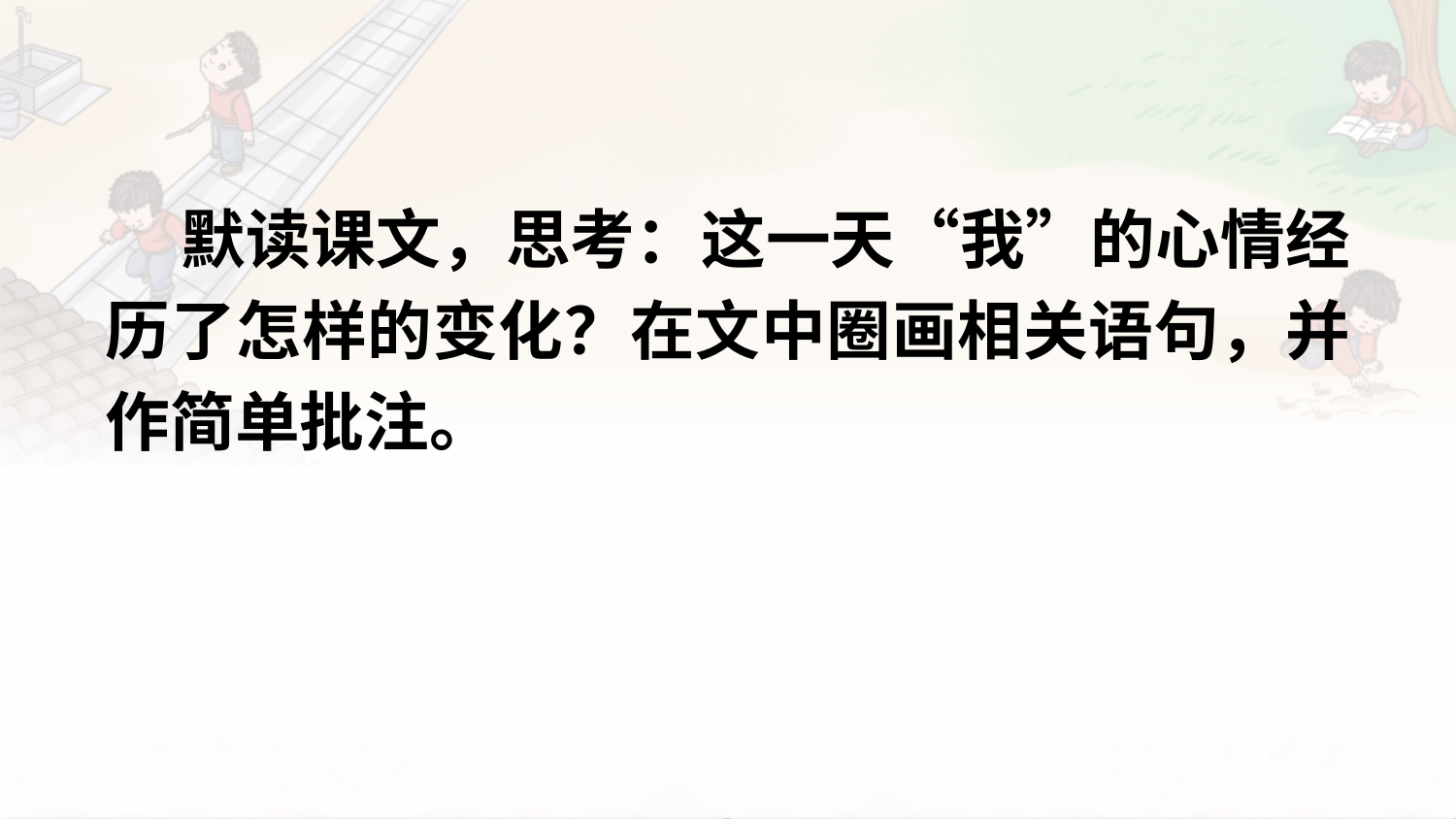

默读课文，思考：这一天“我”的心情经历了怎样的变化？在文中圈画相关语句，并作简单批注。